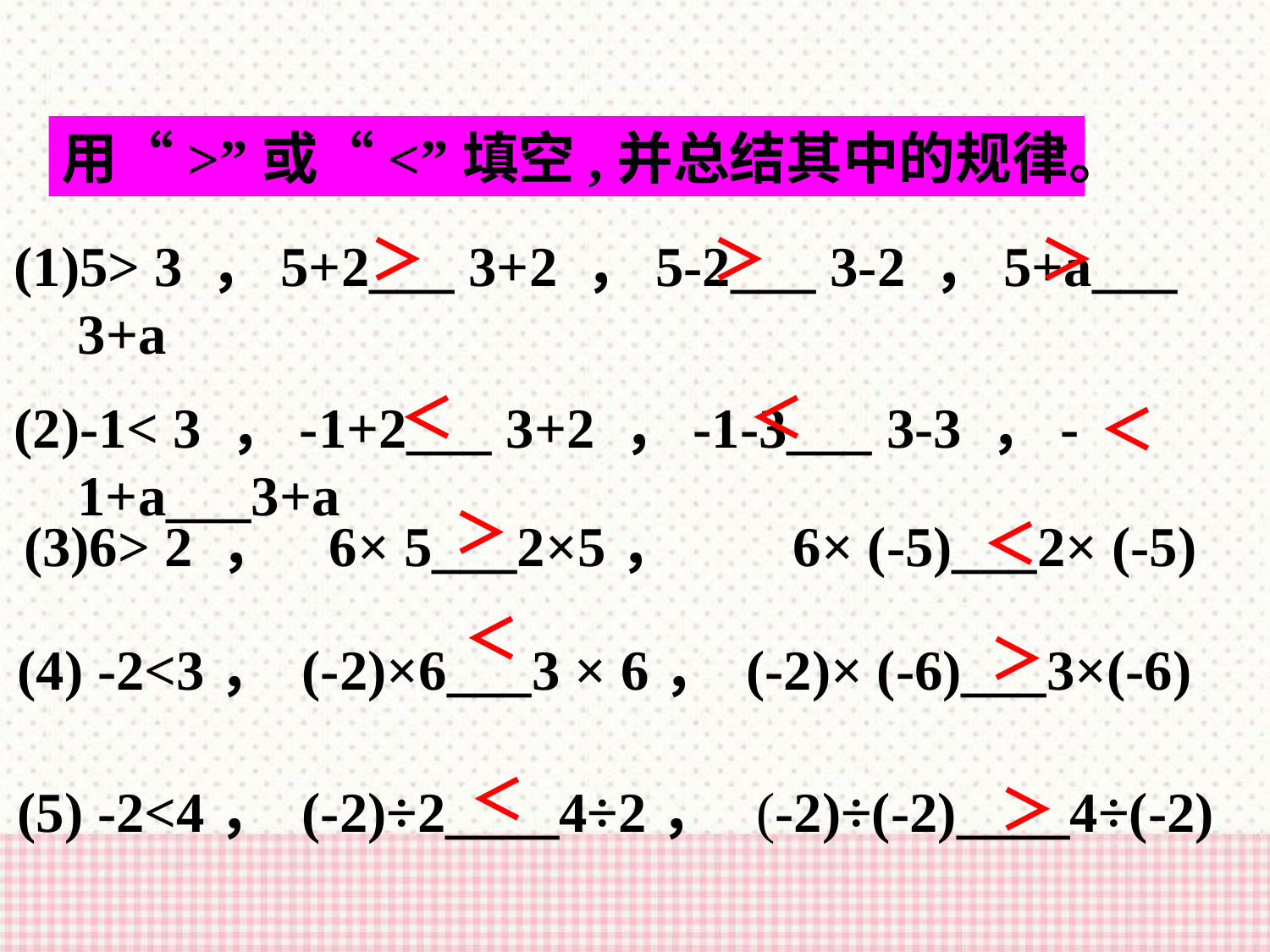

用“>”或“<”填空,并总结其中的规律。

5> 3 ，5+2___ 3+2 ，5-2___ 3-2 ，5+a___ 3+a

(2)-1< 3 ，-1+2___ 3+2 ，-1-3___ 3-3 ，-1+a___3+a

＞
＞
＞
＜
＜
＜

(3)6> 2 ，   6× 5___2×5，        6× (-5)___2× (-5)

(4) -2<3， (-2)×6___3 × 6， (-2)× (-6)___3×(-6)

(5) -2<4， (-2)÷2____4÷2，  (-2)÷(-2)____4÷(-2)
＞
＜
＜
＞
＜
＞